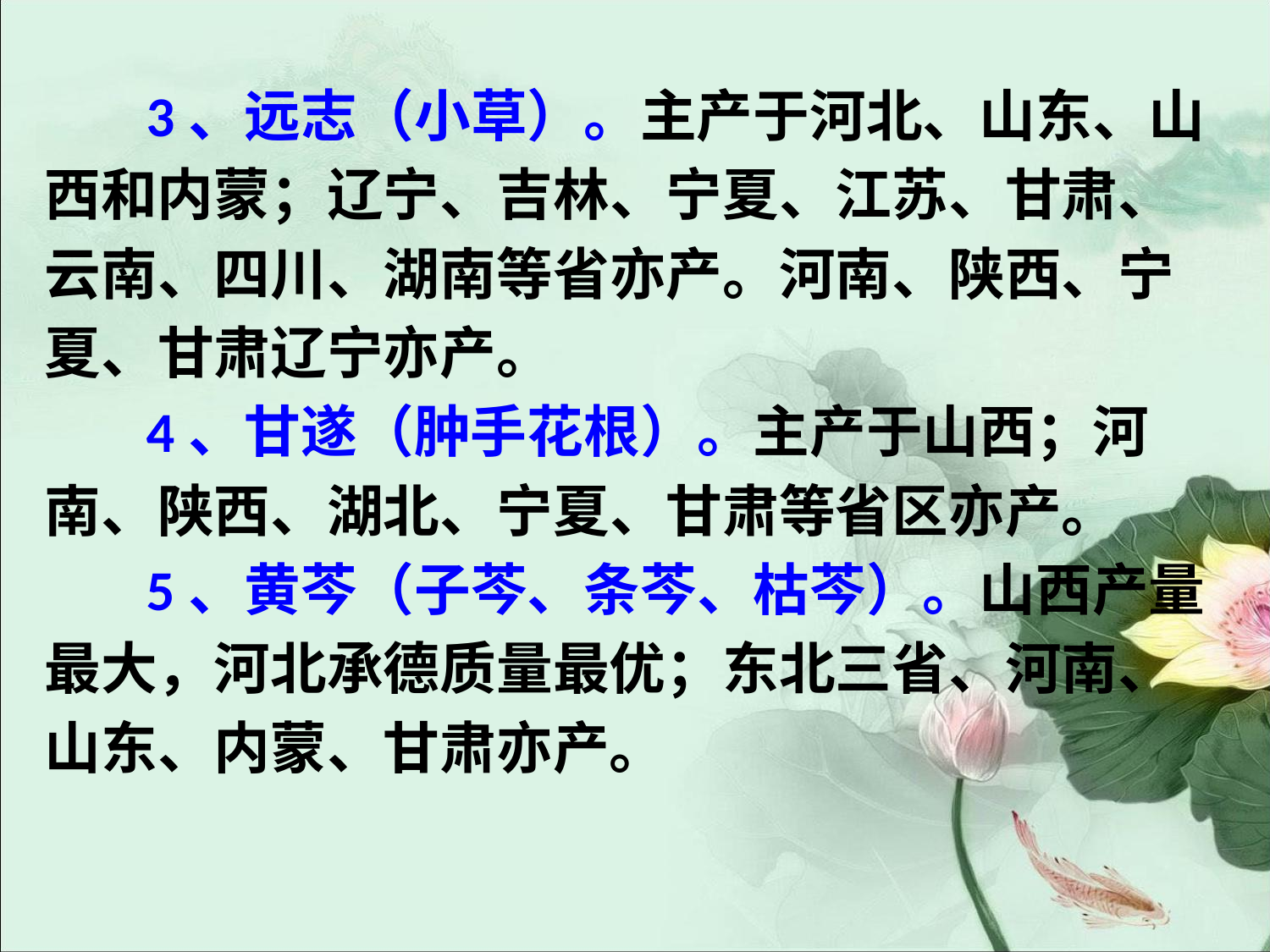

#
        3、远志（小草）。主产于河北、山东、山
西和内蒙；辽宁、吉林、宁夏、江苏、甘肃、
云南、四川、湖南等省亦产。河南、陕西、宁
夏、甘肃辽宁亦产。
        4、甘遂（肿手花根）。主产于山西；河
南、陕西、湖北、宁夏、甘肃等省区亦产。
        5、黄芩（子芩、条芩、枯芩）。山西产量
最大，河北承德质量最优；东北三省、河南、
山东、内蒙、甘肃亦产。